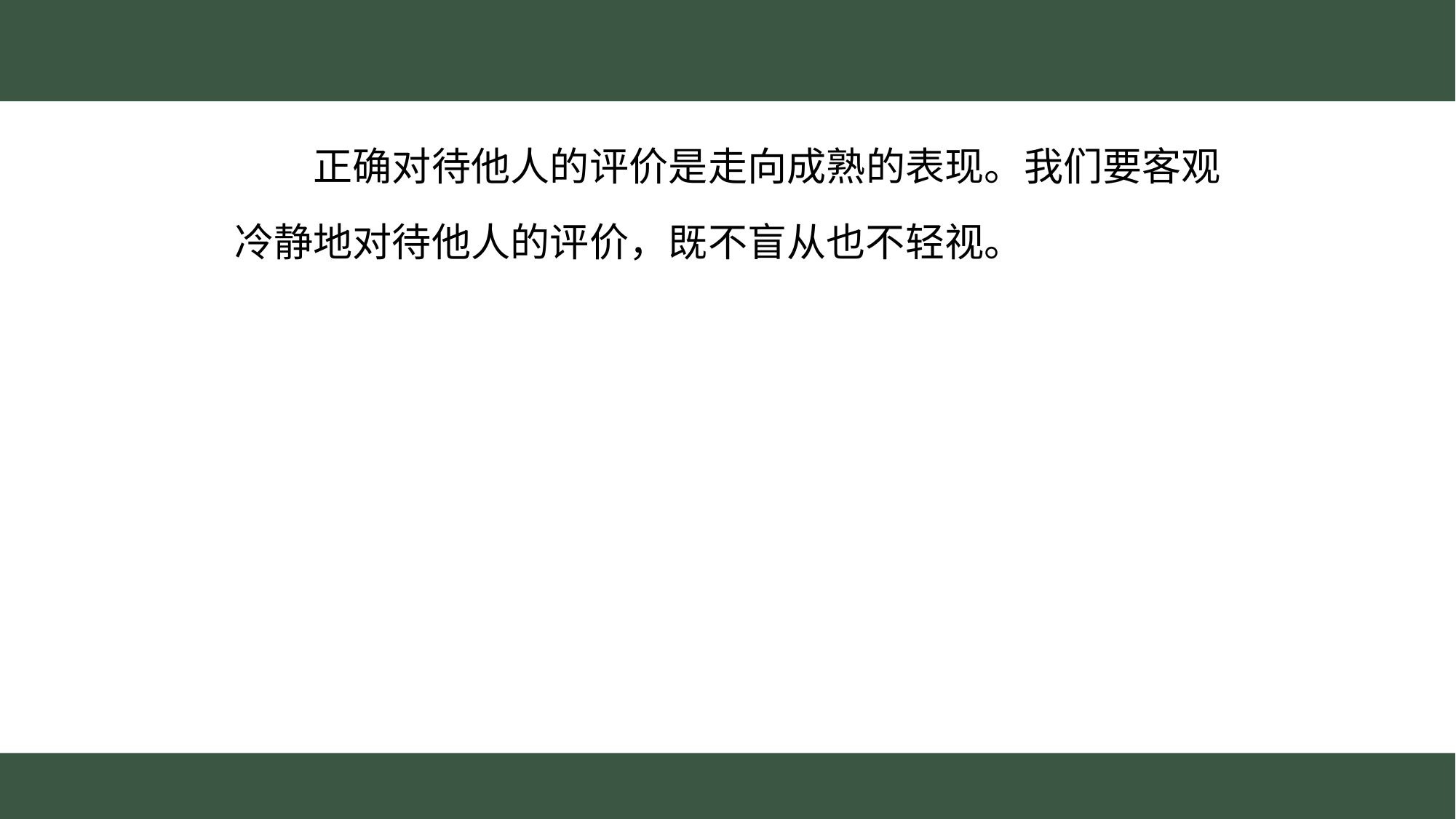

正确对待他人的评价是走向成熟的表现。我们要客观
冷静地对待他人的评价，既不盲从也不轻视。